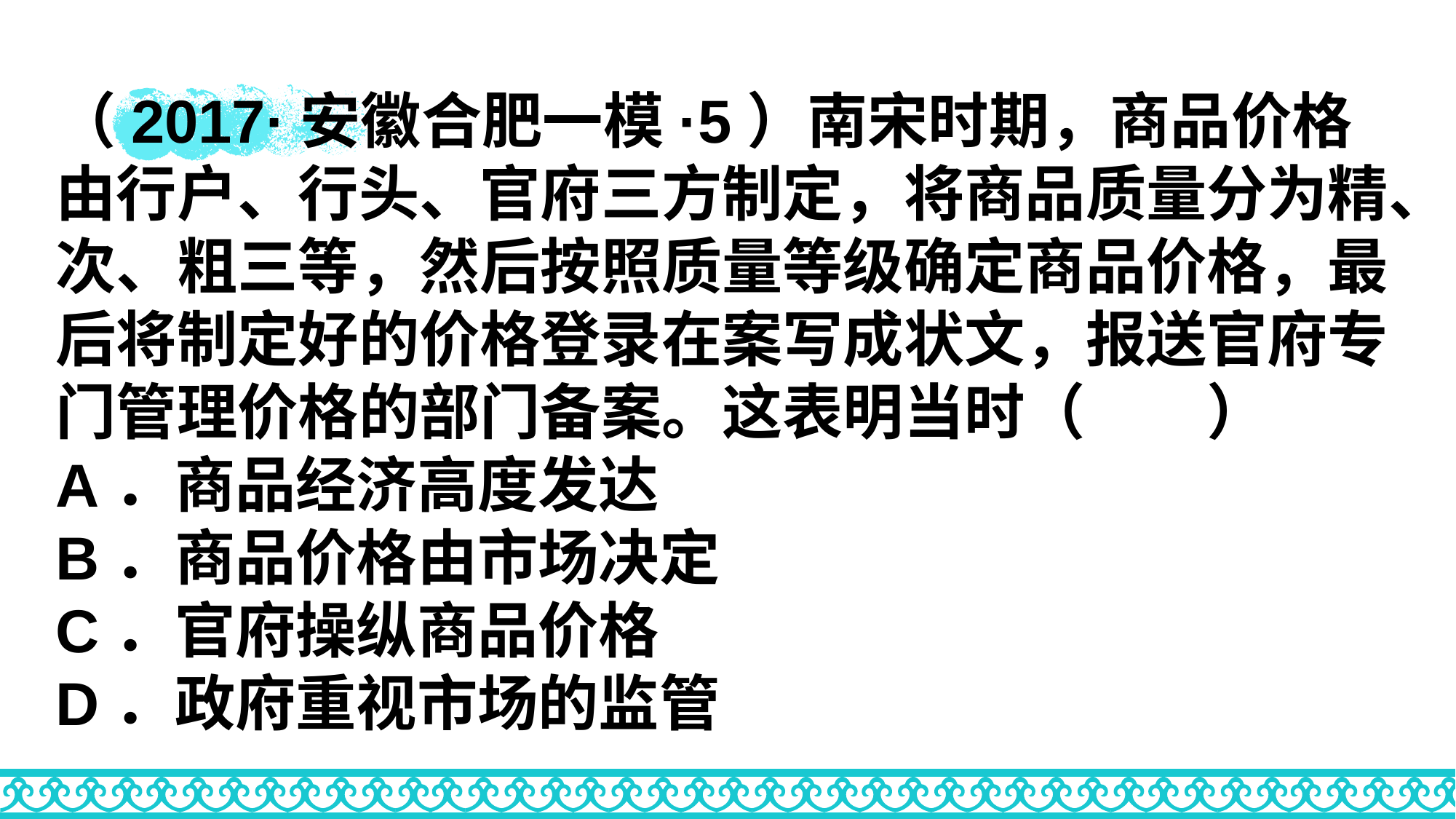

（2017·安徽合肥一模·5）南宋时期，商品价格由行户、行头、官府三方制定，将商品质量分为精、次、粗三等，然后按照质量等级确定商品价格，最后将制定好的价格登录在案写成状文，报送官府专门管理价格的部门备案。这表明当时（　　）
A．商品经济高度发达
B．商品价格由市场决定
C．官府操纵商品价格
D．政府重视市场的监管